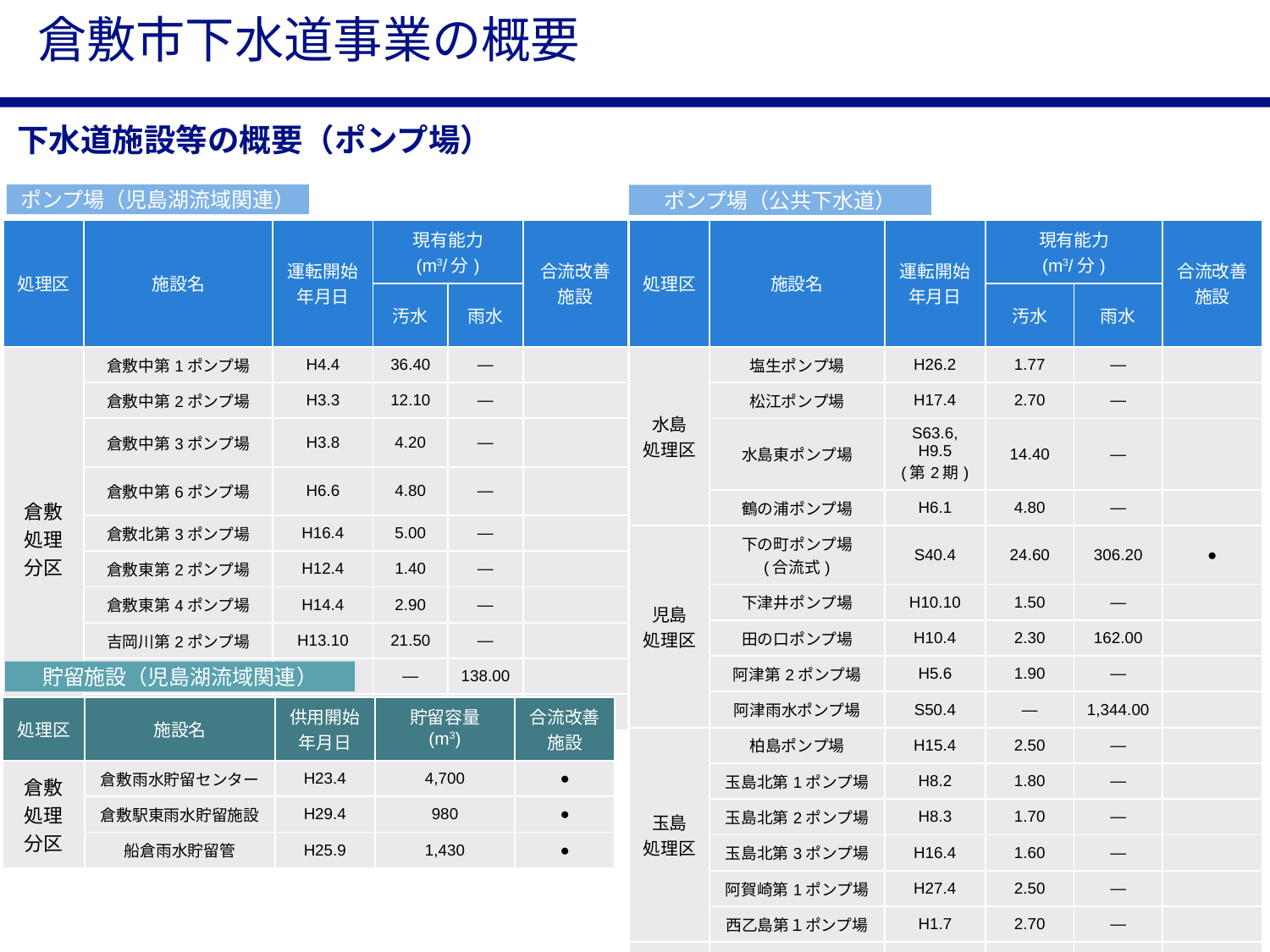

# 倉敷市下水道事業の概要
下水道施設等の概要（ポンプ場）
ポンプ場（児島湖流域関連）
ポンプ場（公共下水道）
| 処理区 | 施設名 | 運転開始 年月日 | 現有能力 (m3/分) |  | 合流改善 施設 |
| --- | --- | --- | --- | --- | --- |
|  |  |  | 汚水 | 雨水 |  |
| 倉敷 処理 分区 | 倉敷中第1ポンプ場 | H4.4 | 36.40 | ― |  |
|  | 倉敷中第2ポンプ場 | H3.3 | 12.10 | ― |  |
|  | 倉敷中第3ポンプ場 | H3.8 | 4.20 | ― |  |
|  | 倉敷中第6ポンプ場 | H6.6 | 4.80 | ― |  |
|  | 倉敷北第3ポンプ場 | H16.4 | 5.00 | ― |  |
|  | 倉敷東第2ポンプ場 | H12.4 | 1.40 | ― |  |
|  | 倉敷東第4ポンプ場 | H14.4 | 2.90 | ― |  |
|  | 吉岡川第2ポンプ場 | H13.10 | 21.50 | ― |  |
|  | 吉岡川雨水ポンプ場 | R6.8 | ― | 138.00 |  |
|  | 倉敷雨水貯留センター | H23.4 | 77.00 | ― |  |
| 処理区 | 施設名 | 運転開始 年月日 | 現有能力 (m3/分) |  | 合流改善 施設 |
| --- | --- | --- | --- | --- | --- |
|  |  |  | 汚水 | 雨水 |  |
| 水島 処理区 | 塩生ポンプ場 | H26.2 | 1.77 | ― |  |
|  | 松江ポンプ場 | H17.4 | 2.70 | ― |  |
|  | 水島東ポンプ場 | S63.6, H9.5 (第2期) | 14.40 | ― |  |
|  | 鶴の浦ポンプ場 | H6.1 | 4.80 | ― |  |
| 児島 処理区 | 下の町ポンプ場 (合流式) | S40.4 | 24.60 | 306.20 | ● |
|  | 下津井ポンプ場 | H10.10 | 1.50 | ― |  |
|  | 田の口ポンプ場 | H10.4 | 2.30 | 162.00 |  |
|  | 阿津第2ポンプ場 | H5.6 | 1.90 | ― |  |
|  | 阿津雨水ポンプ場 | S50.4 | ― | 1,344.00 |  |
| 玉島 処理区 | 柏島ポンプ場 | H15.4 | 2.50 | ― |  |
|  | 玉島北第1ポンプ場 | H8.2 | 1.80 | ― |  |
|  | 玉島北第2ポンプ場 | H8.3 | 1.70 | ― |  |
|  | 玉島北第3ポンプ場 | H16.4 | 1.60 | ― |  |
|  | 阿賀崎第1ポンプ場 | H27.4 | 2.50 | ― |  |
|  | 西乙島第１ポンプ場 | H1.7 | 2.70 | ― |  |
| 船穂 処理区 | 船穂中新田ポンプ場 | H14.10 | 2.40 | ― |  |
|  | 船穂雨水ポンプ場 | H14.3 | ― | 200.00 |  |
貯留施設（児島湖流域関連）
| 処理区 | 施設名 | 供用開始 年月日 | 貯留容量 (m3) | 合流改善 施設 |
| --- | --- | --- | --- | --- |
| 倉敷 処理 分区 | 倉敷雨水貯留センター | H23.4 | 4,700 | ● |
|  | 倉敷駅東雨水貯留施設 | H29.4 | 980 | ● |
|  | 船倉雨水貯留管 | H25.9 | 1,430 | ● |
8